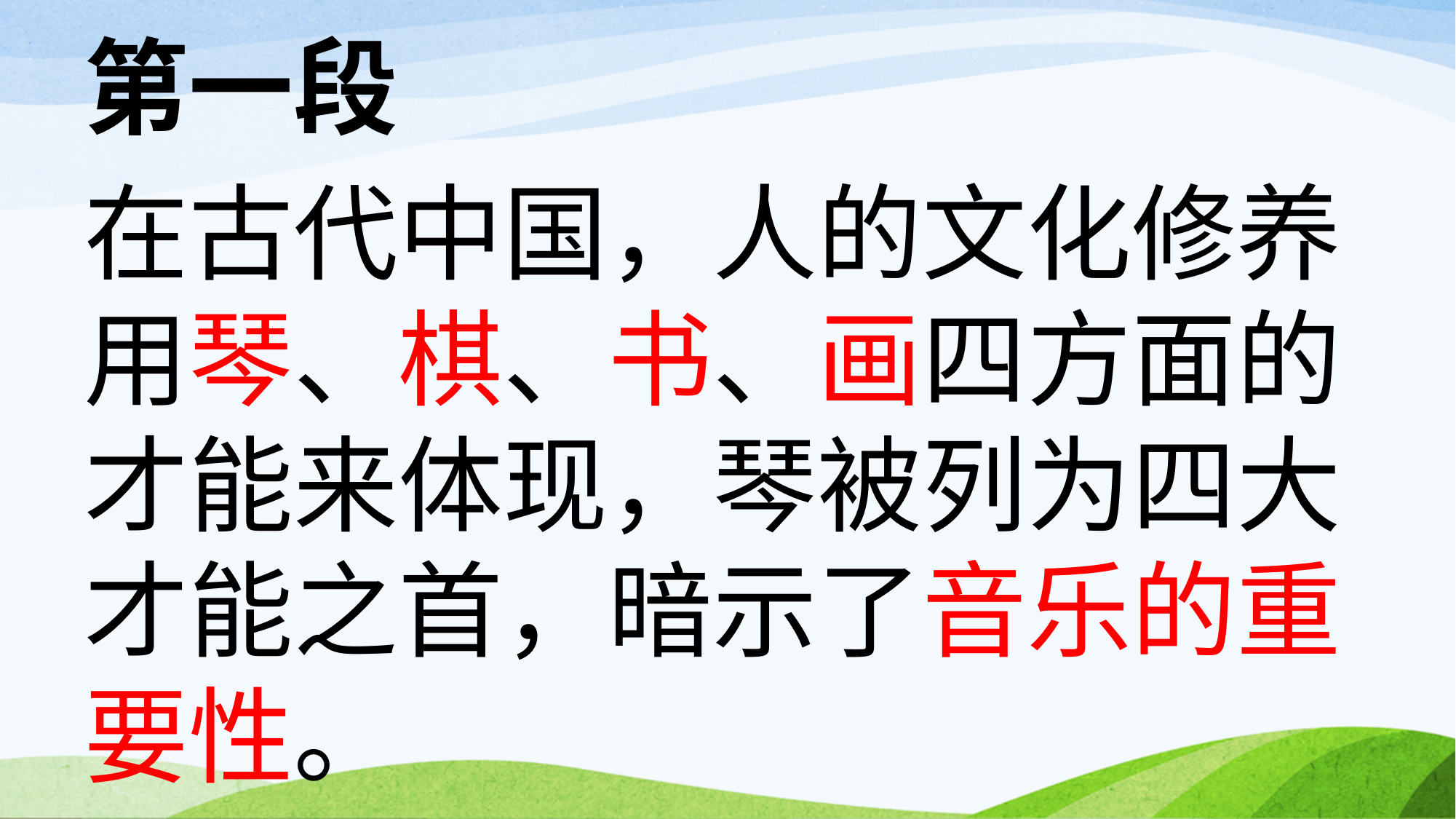

第一段
在古代中国，人的文化修养用琴、棋、书、画四方面的才能来体现，琴被列为四大才能之首，暗示了音乐的重要性。